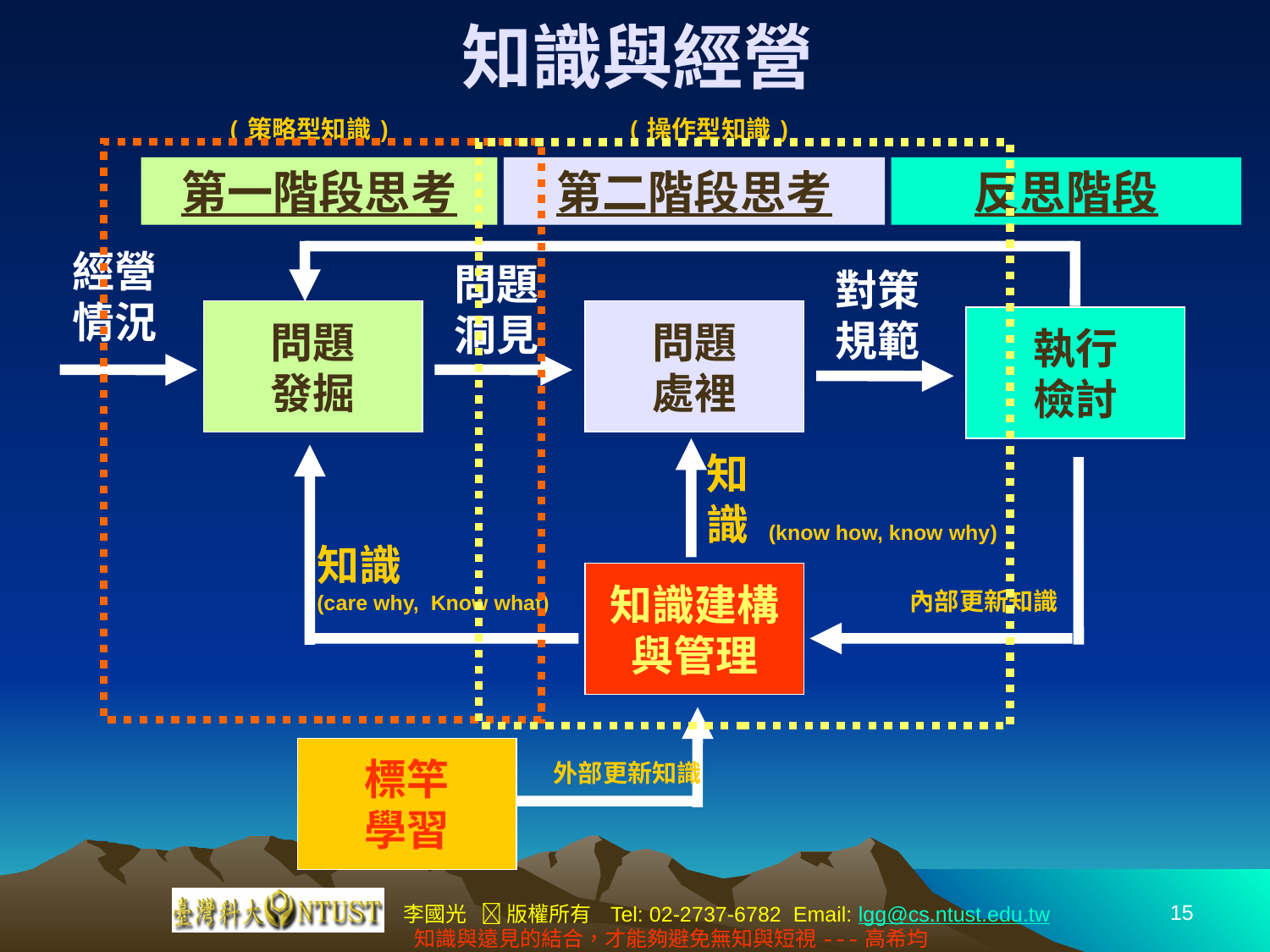

# 知識與經營
(策略型知識)

(操作型知識)

第一階段思考
第二階段思考
反思階段
經營
情況

問題
洞見

對策
規範

問題
發掘
問題
處裡
執行
檢討

知
識 (know how, know why)

知識
(care why,  Know what)

內部更新知識

知識建構
與管理

標竿
學習
外部更新知識
15